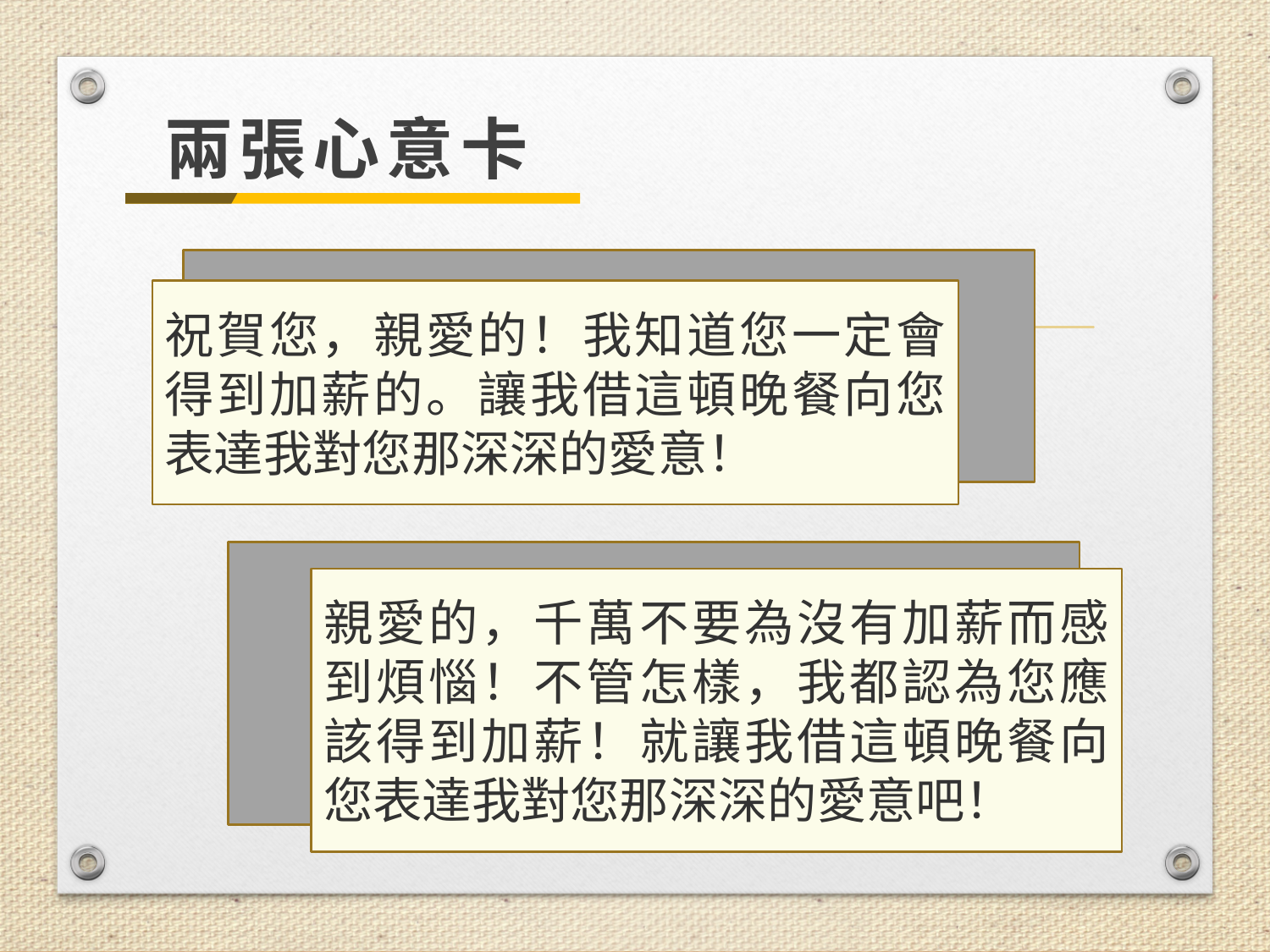

兩張心意卡

祝賀您，親愛的！我知道您一定會得到加薪的。讓我借這頓晚餐向您表達我對您那深深的愛意！

親愛的，千萬不要為沒有加薪而感到煩惱！不管怎樣，我都認為您應該得到加薪！就讓我借這頓晚餐向您表達我對您那深深的愛意吧！